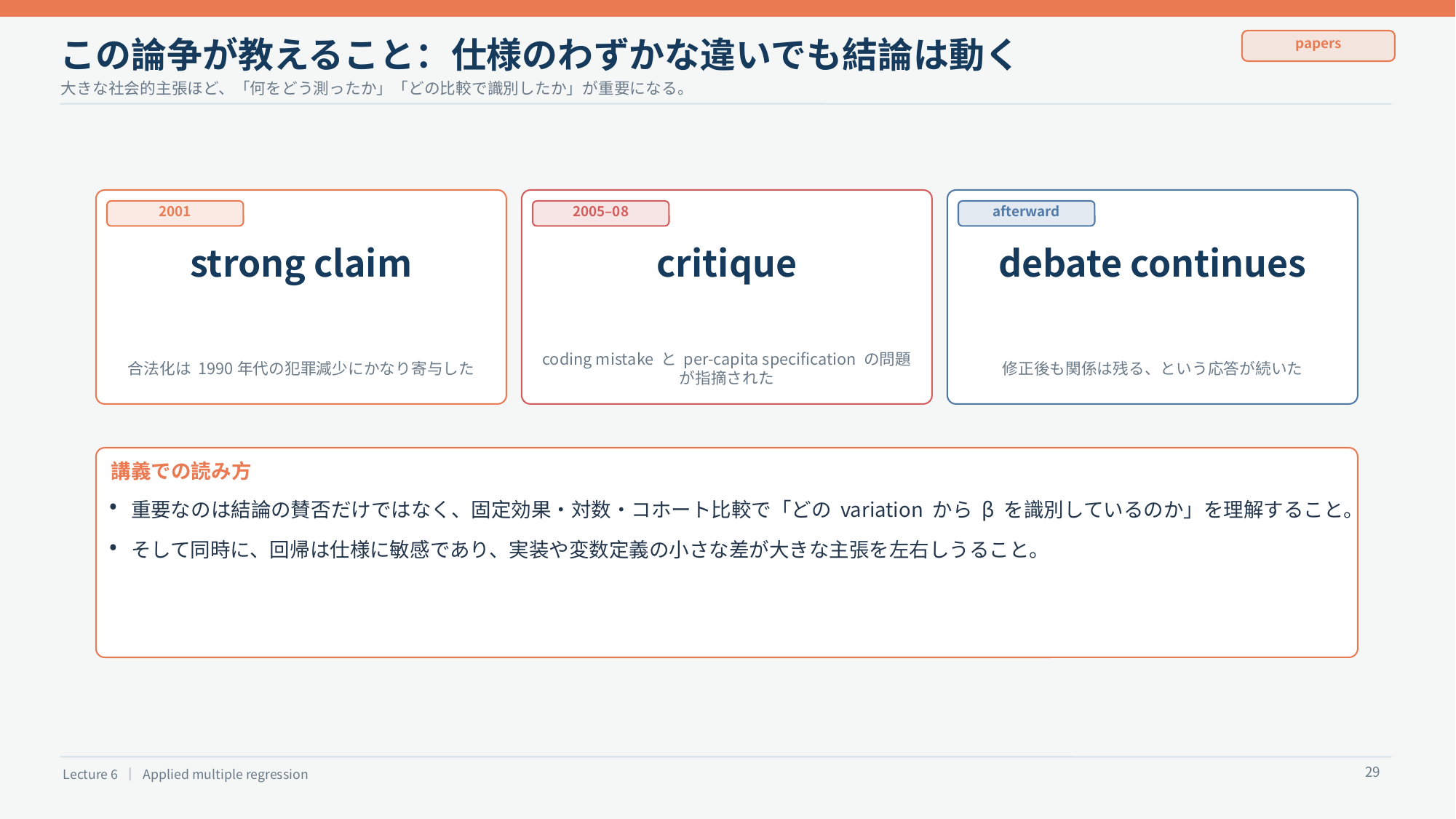

この論争が教えること：仕様のわずかな違いでも結論は動く
papers
大きな社会的主張ほど、「何をどう測ったか」「どの比較で識別したか」が重要になる。

2001
2005–08
afterward
strong claim
critique
debate continues
合法化は 1990年代の犯罪減少にかなり寄与した
coding mistake と per-capita specification の問題が指摘された
修正後も関係は残る、という応答が続いた

講義での読み方
重要なのは結論の賛否だけではなく、固定効果・対数・コホート比較で「どの variation から β を識別しているのか」を理解すること。
•
そして同時に、回帰は仕様に敏感であり、実装や変数定義の小さな差が大きな主張を左右しうること。
•

29
Lecture 6 ｜ Applied multiple regression